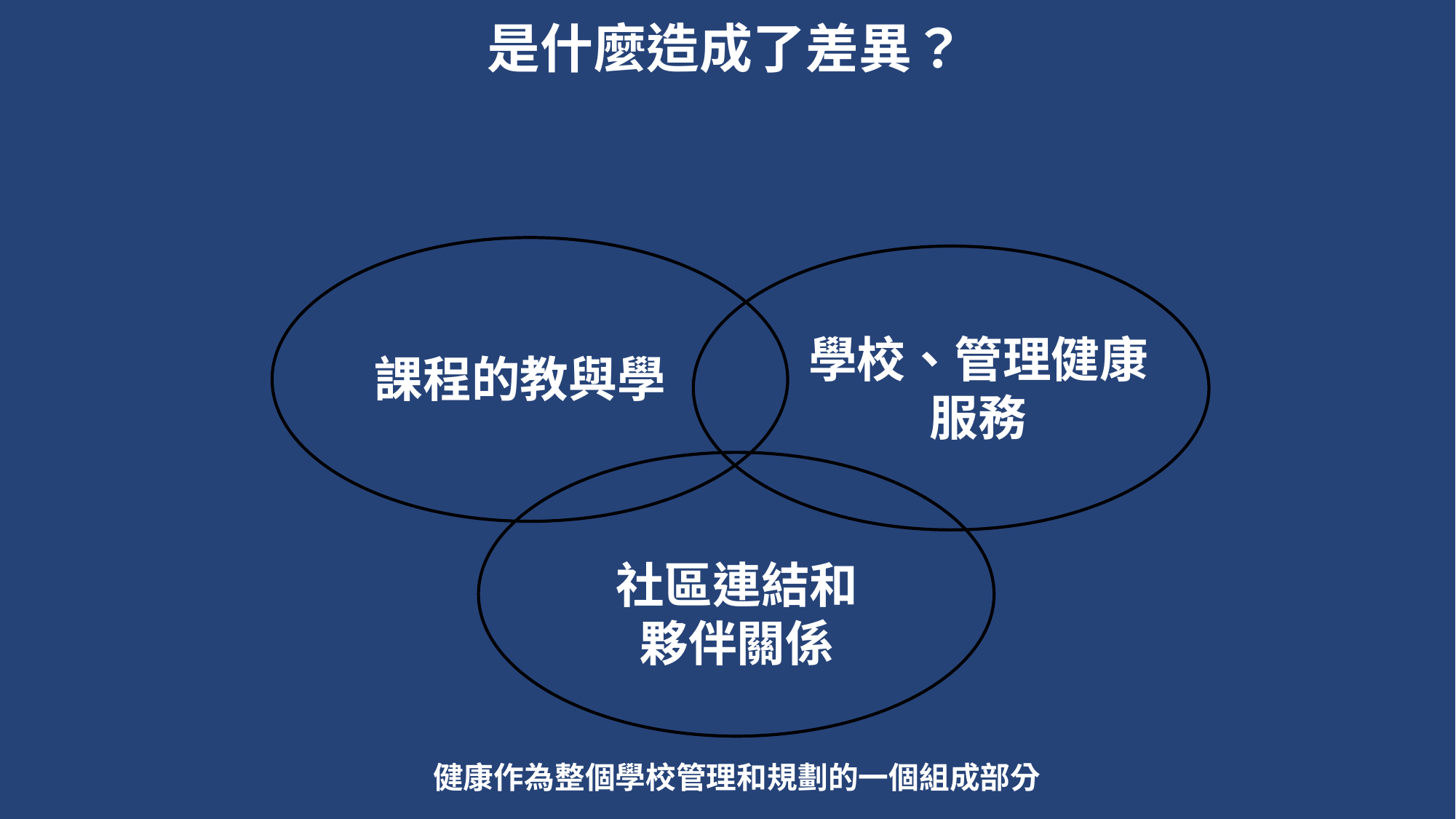

是什麼造成了差異？

課程的教與學

學校、管理健康服務

社區連結和
夥伴關係
健康作為整個學校管理和規劃的一個組成部分